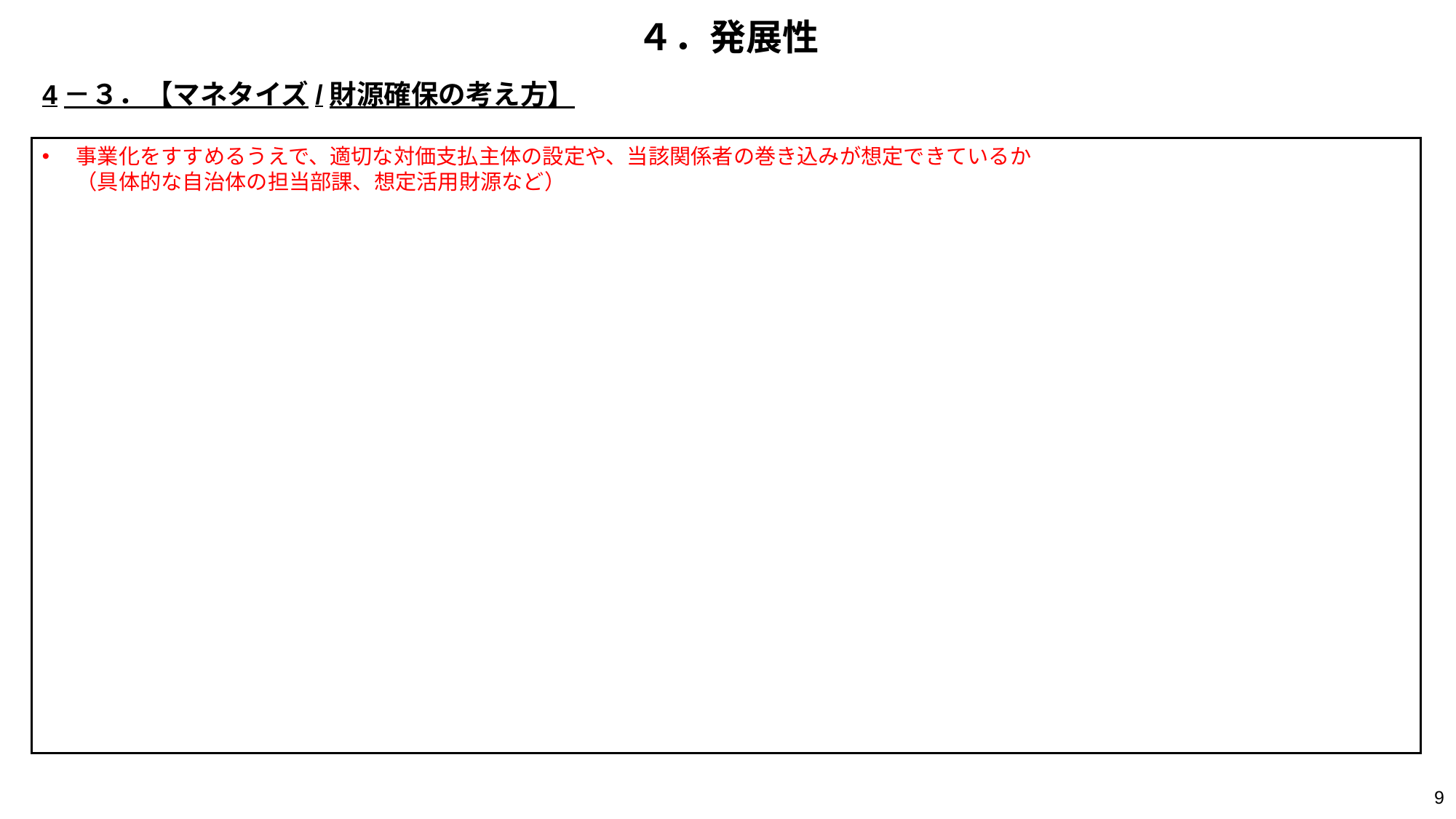

# ４．発展性
4－３．【マネタイズ/財源確保の考え方】
事業化をすすめるうえで、適切な対価支払主体の設定や、当該関係者の巻き込みが想定できているか
（具体的な自治体の担当部課、想定活用財源など）

9